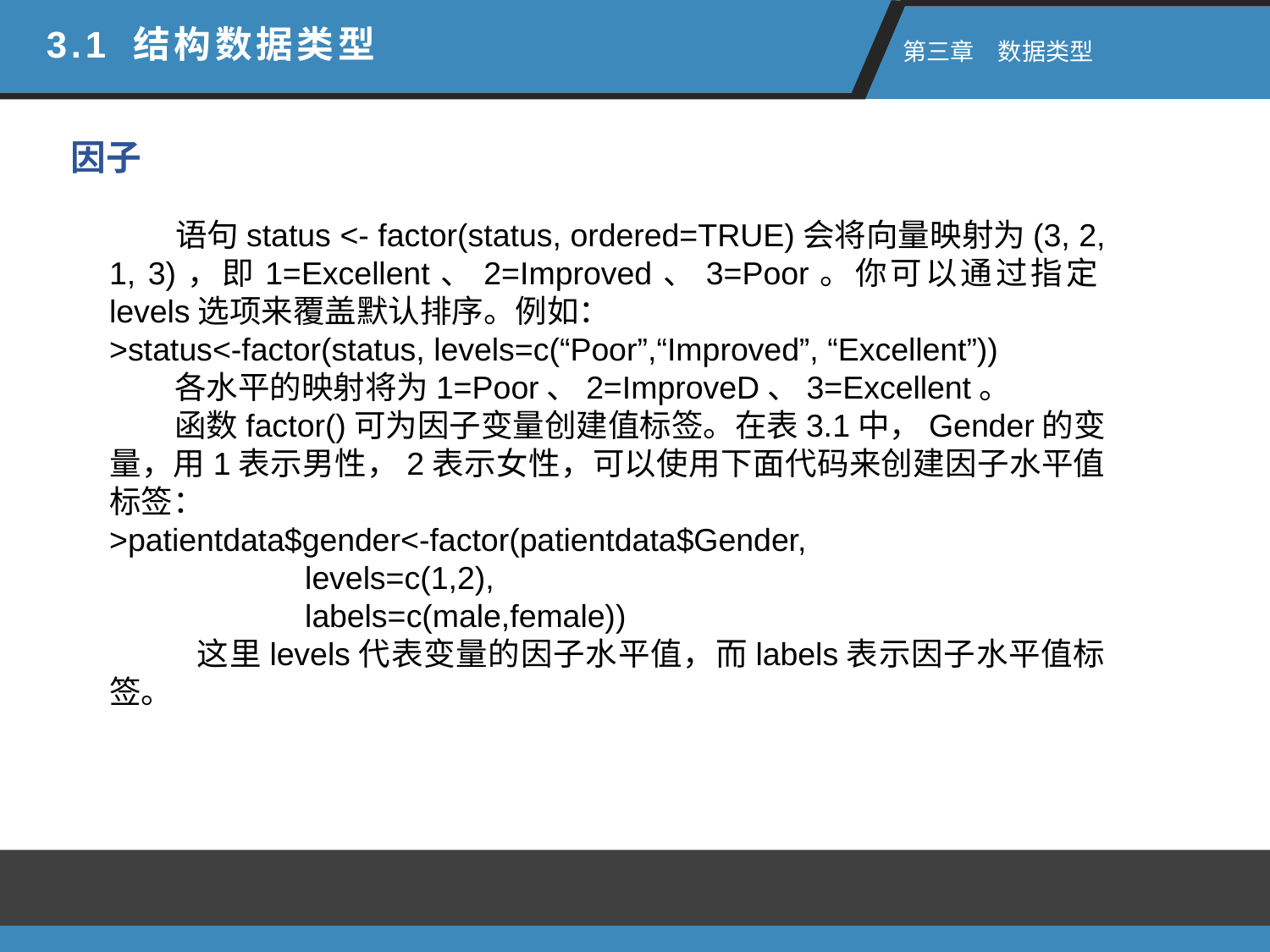

3.1 结构数据类型
  第三章　数据类型
因子
        语句status <- factor(status, ordered=TRUE)会将向量映射为(3, 2, 1, 3)，即1=Excellent、2=Improved、3=Poor。你可以通过指定levels选项来覆盖默认排序。例如：
>status<-factor(status, levels=c(“Poor”,“Improved”, “Excellent”))
        各水平的映射将为1=Poor、2=ImproveD、3=Excellent。
        函数factor()可为因子变量创建值标签。在表3.1中，Gender的变量，用1表示男性，2表示女性，可以使用下面代码来创建因子水平值标签：
>patientdata$gender<-factor(patientdata$Gender,
                      levels=c(1,2),
                      labels=c(male,female))
          这里levels代表变量的因子水平值，而labels表示因子水平值标签。